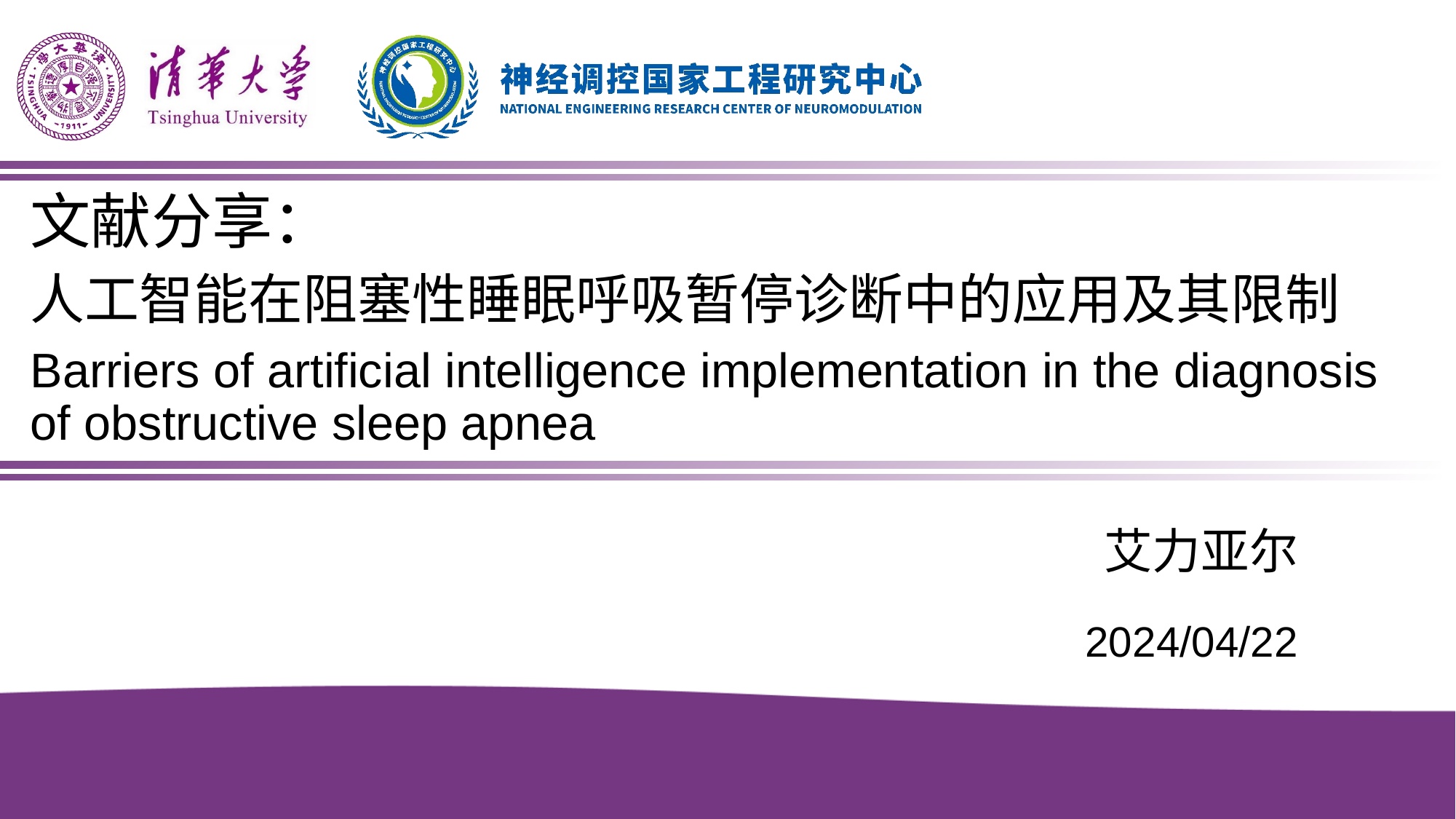

文献分享：
人工智能在阻塞性睡眠呼吸暂停诊断中的应用及其限制
Barriers of artificial intelligence implementation in the diagnosis of obstructive sleep apnea
艾力亚尔
2024/04/22